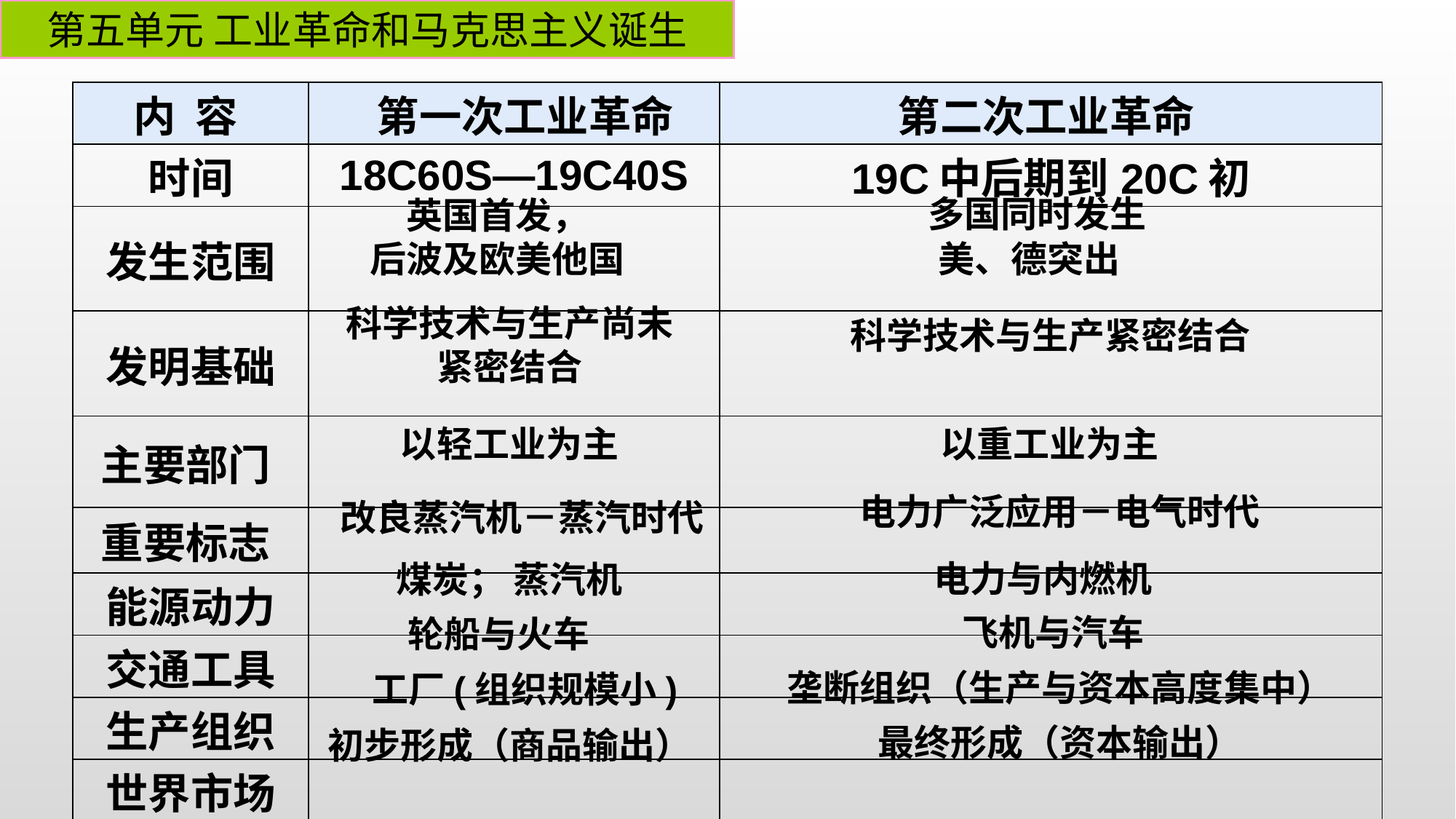

第五单元 工业革命和马克思主义诞生
| 内 容 | 第一次工业革命 | 第二次工业革命 |
| --- | --- | --- |
| 时间 | 18C60S—19C40S | 19C中后期到20C初 |
| 发生范围 |  |  |
| 发明基础 |  |  |
| 主要部门 |  |  |
| 重要标志 |  |  |
| 能源动力 |  |  |
| 交通工具 |  |  |
| 生产组织 |  |  |
| 世界市场 |  |  |
   多国同时发生
     美、德突出
英国首发，
后波及欧美他国
科学技术与生产尚未紧密结合
科学技术与生产紧密结合
以轻工业为主
以重工业为主
电力广泛应用－电气时代
改良蒸汽机－蒸汽时代
电力与内燃机
煤炭； 蒸汽机
飞机与汽车
轮船与火车
垄断组织（生产与资本高度集中）
工厂(组织规模小)
最终形成（资本输出）
初步形成（商品输出）